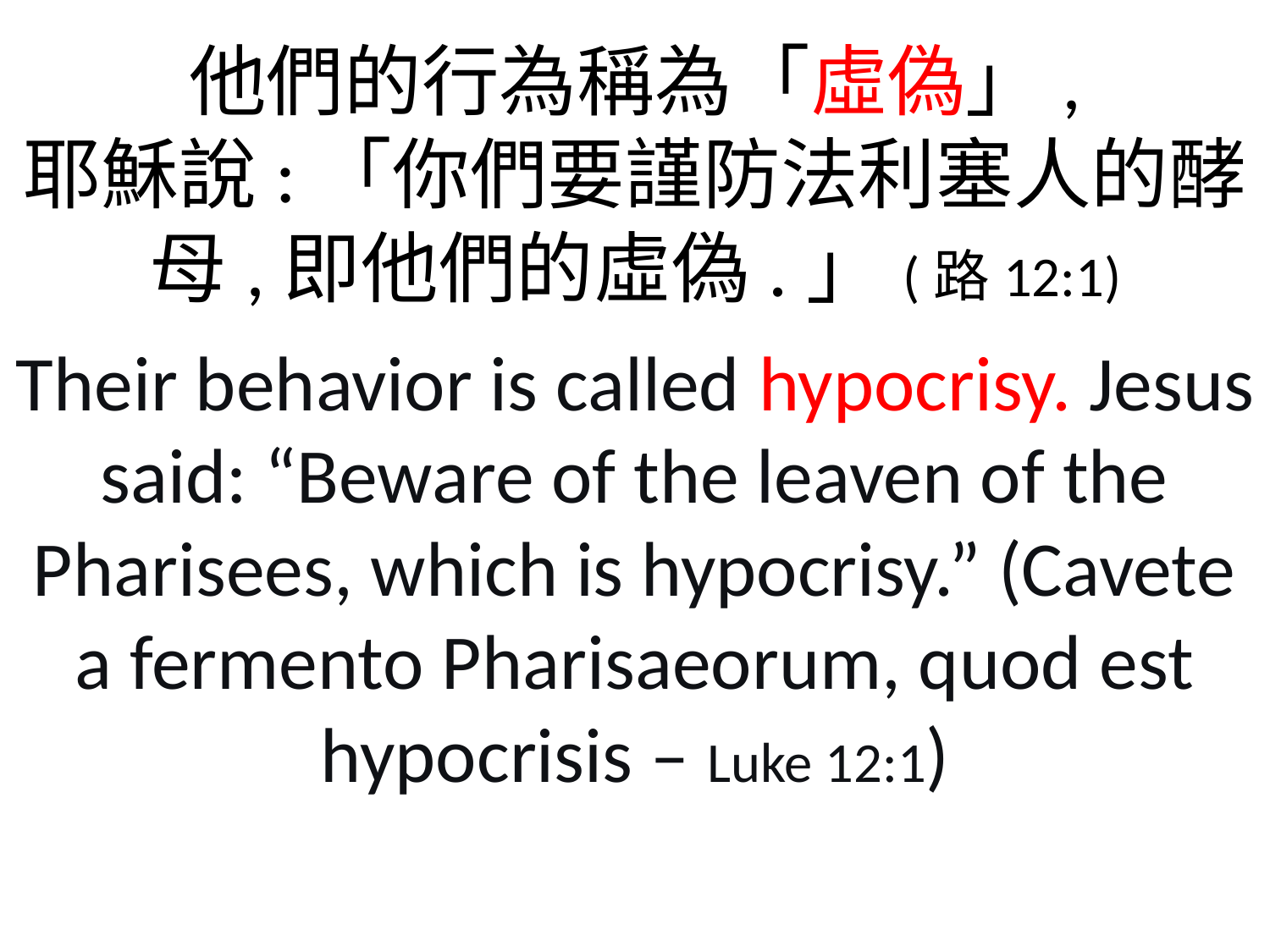

他們的行為稱為「虛偽」,
耶穌說:「你們要謹防法利塞人的酵母,即他們的虛偽.」(路12:1)
Their behavior is called hypocrisy. Jesus said: “Beware of the leaven of the Pharisees, which is hypocrisy.” (Cavete a fermento Pharisaeorum, quod est hypocrisis – Luke 12:1)